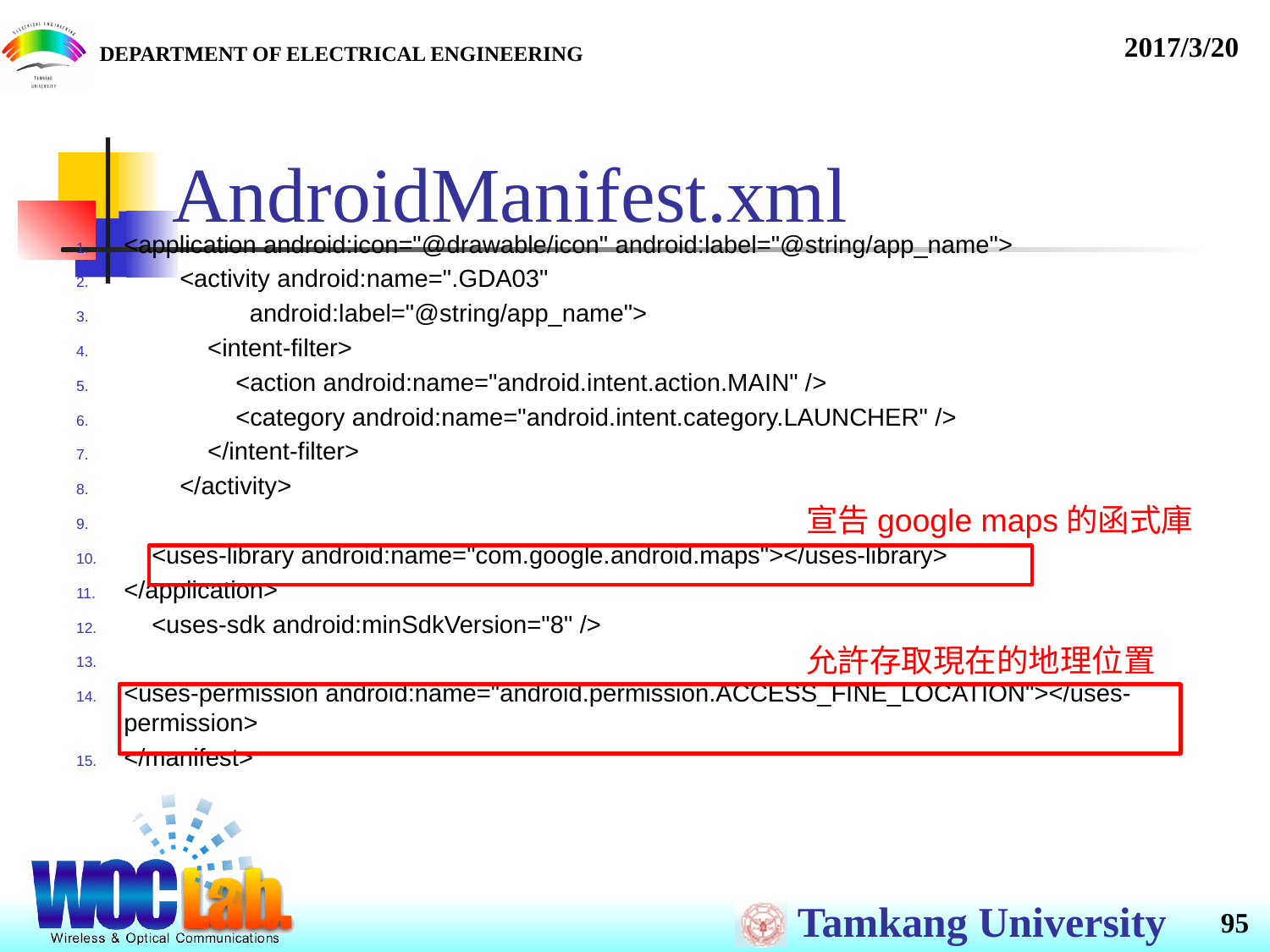

# AndroidManifest.xml
<application android:icon="@drawable/icon" android:label="@string/app_name">
        <activity android:name=".GDA03"
                  android:label="@string/app_name">
            <intent-filter>
                <action android:name="android.intent.action.MAIN" />
                <category android:name="android.intent.category.LAUNCHER" />
            </intent-filter>
        </activity>

    <uses-library android:name="com.google.android.maps"></uses-library>
</application>
    <uses-sdk android:minSdkVersion="8" />

<uses-permission android:name="android.permission.ACCESS_FINE_LOCATION"></uses-permission>
</manifest>
宣告google maps的函式庫

允許存取現在的地理位置